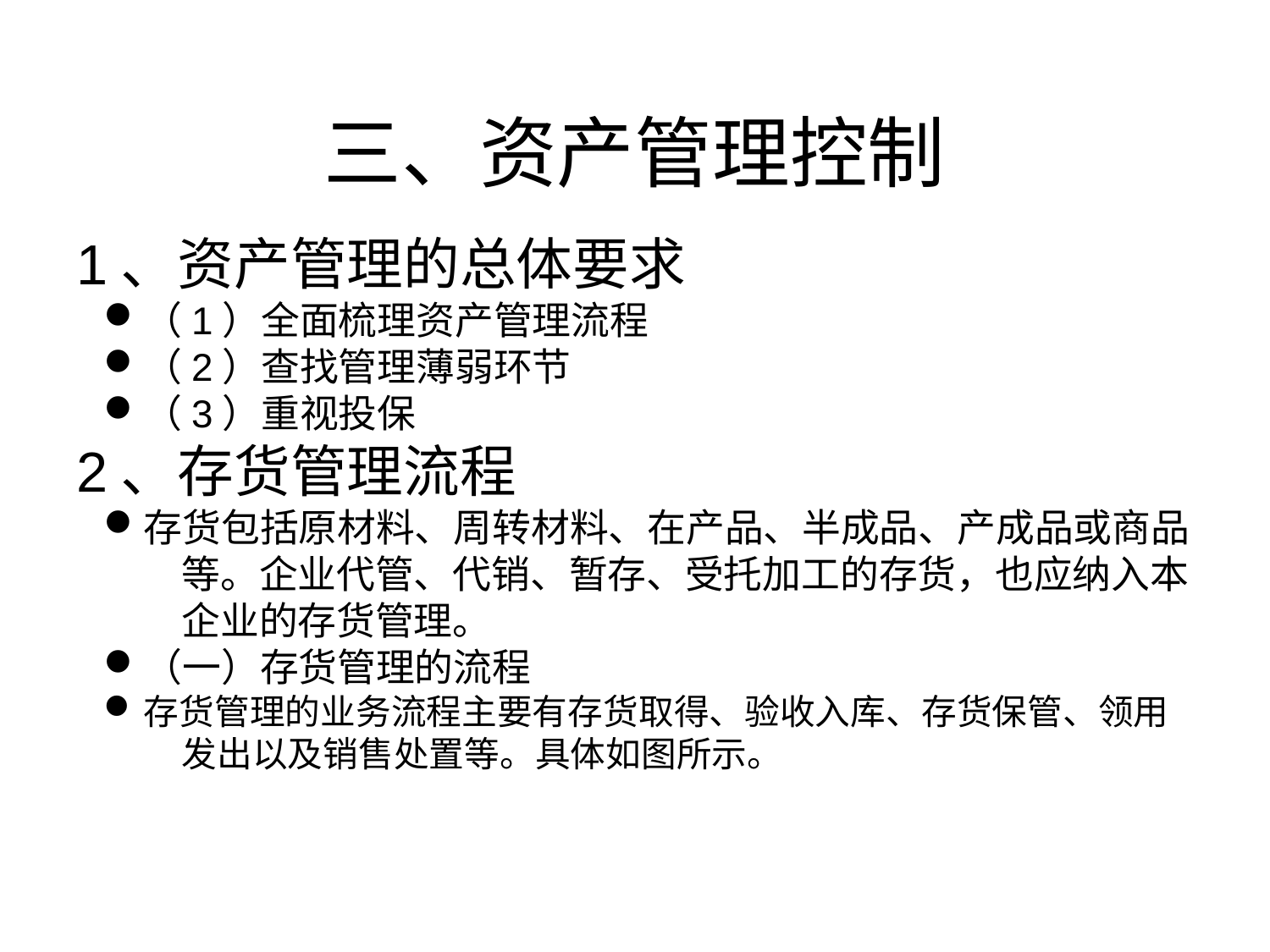

三、资产管理控制
1、资产管理的总体要求
（1）全面梳理资产管理流程
（2）查找管理薄弱环节
（3）重视投保
2、存货管理流程
存货包括原材料、周转材料、在产品、半成品、产成品或商品等。企业代管、代销、暂存、受托加工的存货，也应纳入本企业的存货管理。
（一）存货管理的流程
存货管理的业务流程主要有存货取得、验收入库、存货保管、领用发出以及销售处置等。具体如图所示。